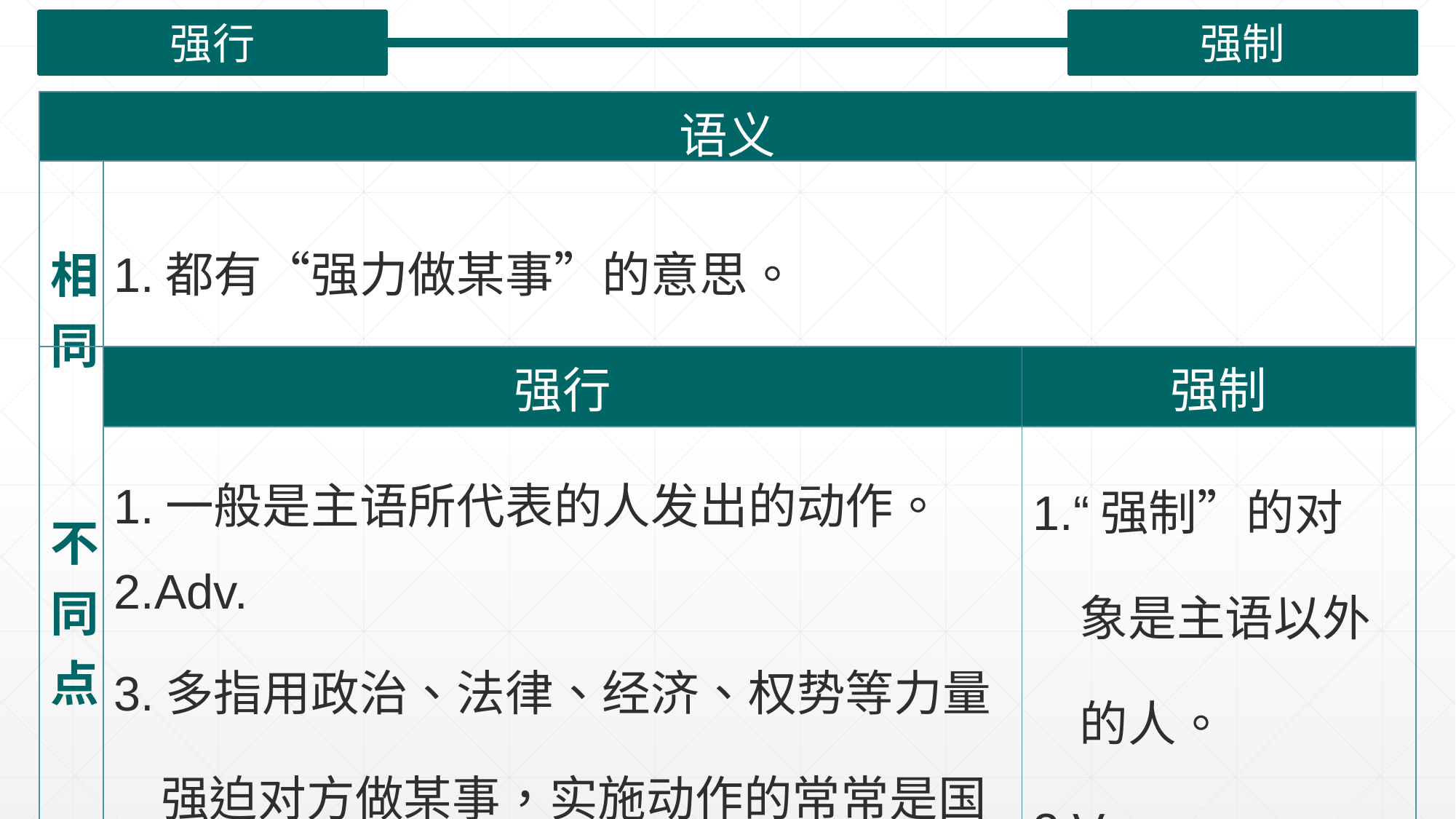

强行
强制
| 语义 |  |  |
| --- | --- | --- |
| 相同 | 1.都有“强力做某事”的意思。 |  |
| 不同点 | 强行 | 强制 |
|  | 1.一般是主语所代表的人发出的动作。 2.Adv. 3.多指用政治、法律、经济、权势等力量 强迫对方做某事，实施动作的常常是国 家、政府、组织、地位高的人等。 | 1.“强制”的对 象是主语以外 的人。 2.V. 。 |
|  |
| --- |